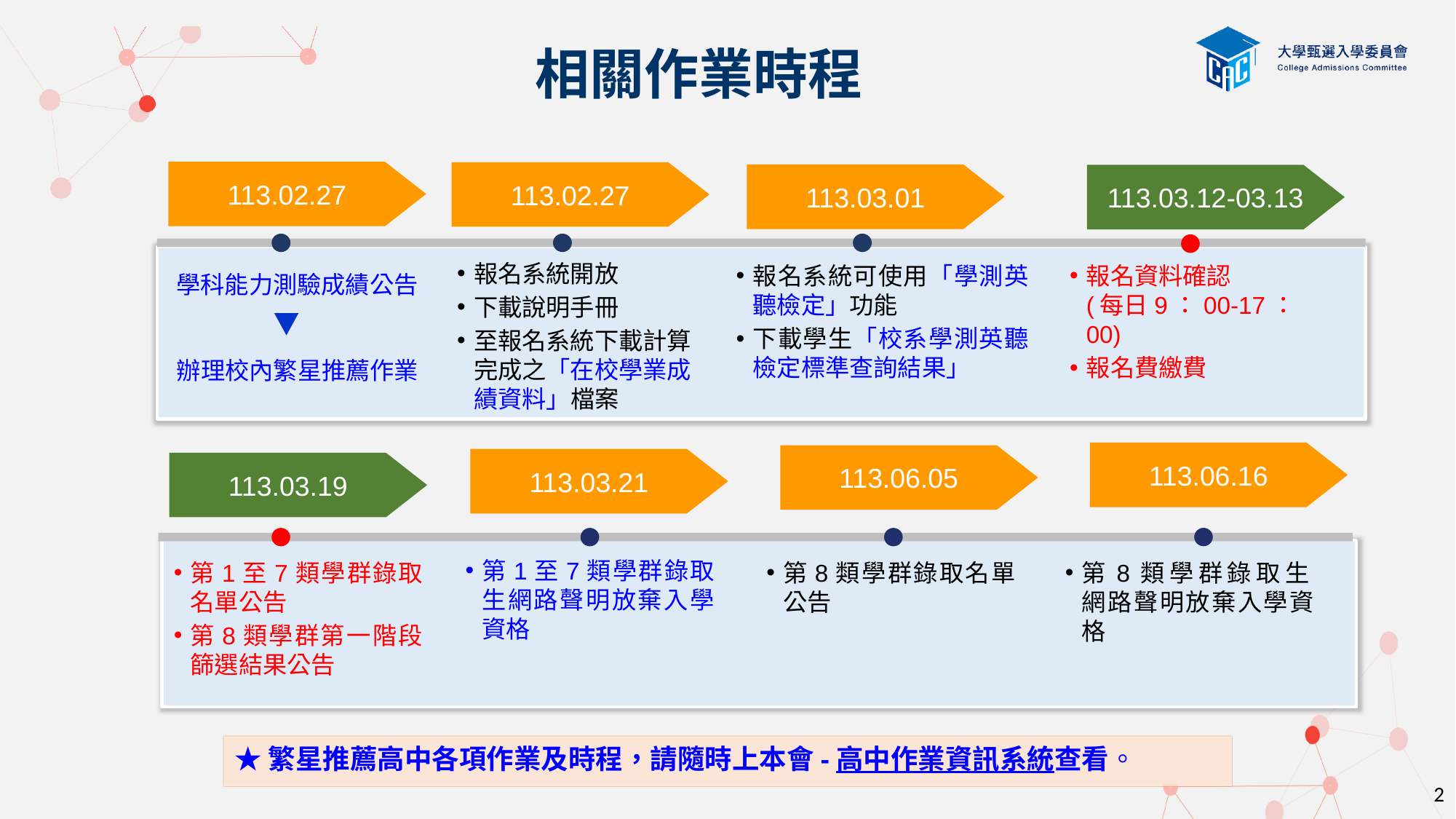

相關作業時程
113.02.27
113.02.27
113.03.01
113.03.12-03.13

報名系統開放
下載說明手冊
至報名系統下載計算完成之「在校學業成績資料」檔案
報名系統可使用「學測英聽檢定」功能
下載學生「校系學測英聽檢定標準查詢結果」
報名資料確認
(每日9：00-17：00)
報名費繳費
學科能力測驗成績公告

辦理校內繁星推薦作業
113.06.16
113.06.05
113.03.21
113.03.19

第1至7類學群錄取生網路聲明放棄入學資格
第1至7類學群錄取名單公告
第8類學群第一階段篩選結果公告
第8類學群錄取名單公告
第8類學群錄取生
網路聲明放棄入學資格
★繁星推薦高中各項作業及時程，請隨時上本會-高中作業資訊系統查看。
2